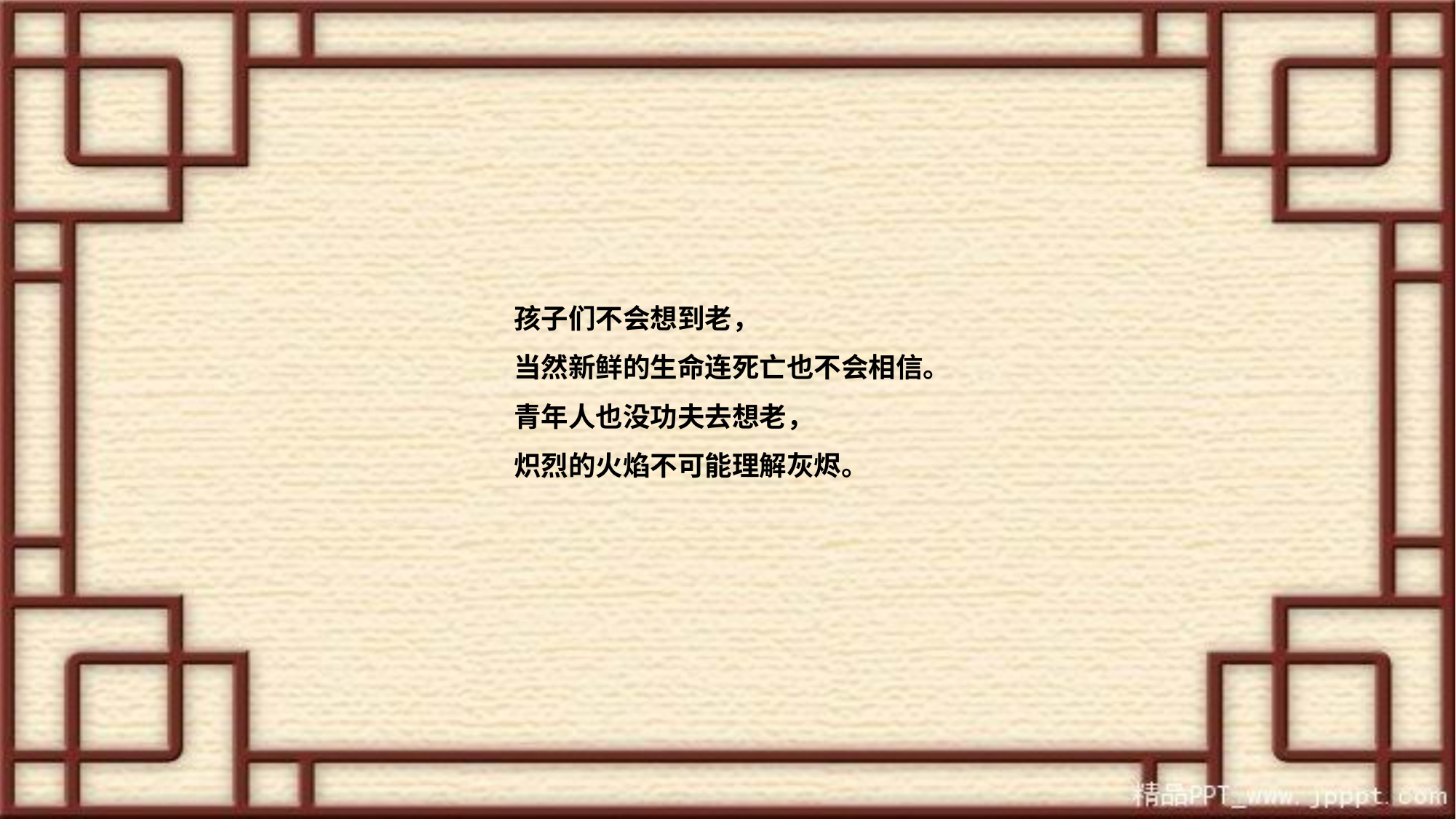

孩子们不会想到老，
当然新鲜的生命连死亡也不会相信。
青年人也没功夫去想老，
炽烈的火焰不可能理解灰烬。